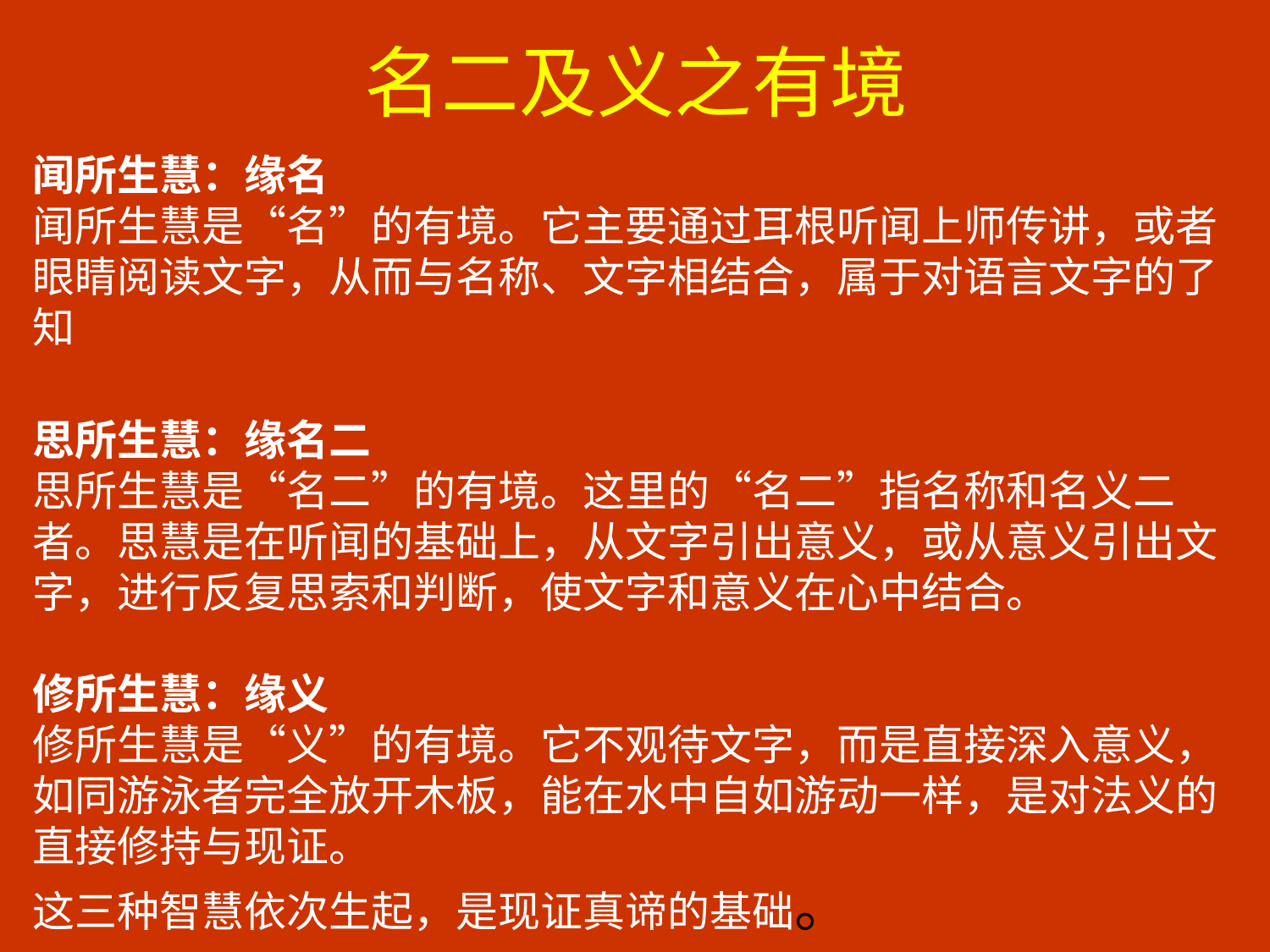

# 名二及义之有境
闻所生慧：缘名
闻所生慧是“名”的有境。它主要通过耳根听闻上师传讲，或者眼睛阅读文字，从而与名称、文字相结合，属于对语言文字的了知
思所生慧：缘名二
思所生慧是“名二”的有境。这里的“名二”指名称和名义二者。思慧是在听闻的基础上，从文字引出意义，或从意义引出文字，进行反复思索和判断，使文字和意义在心中结合。
修所生慧：缘义
修所生慧是“义”的有境。它不观待文字，而是直接深入意义，如同游泳者完全放开木板，能在水中自如游动一样，是对法义的直接修持与现证。
这三种智慧依次生起，是现证真谛的基础。